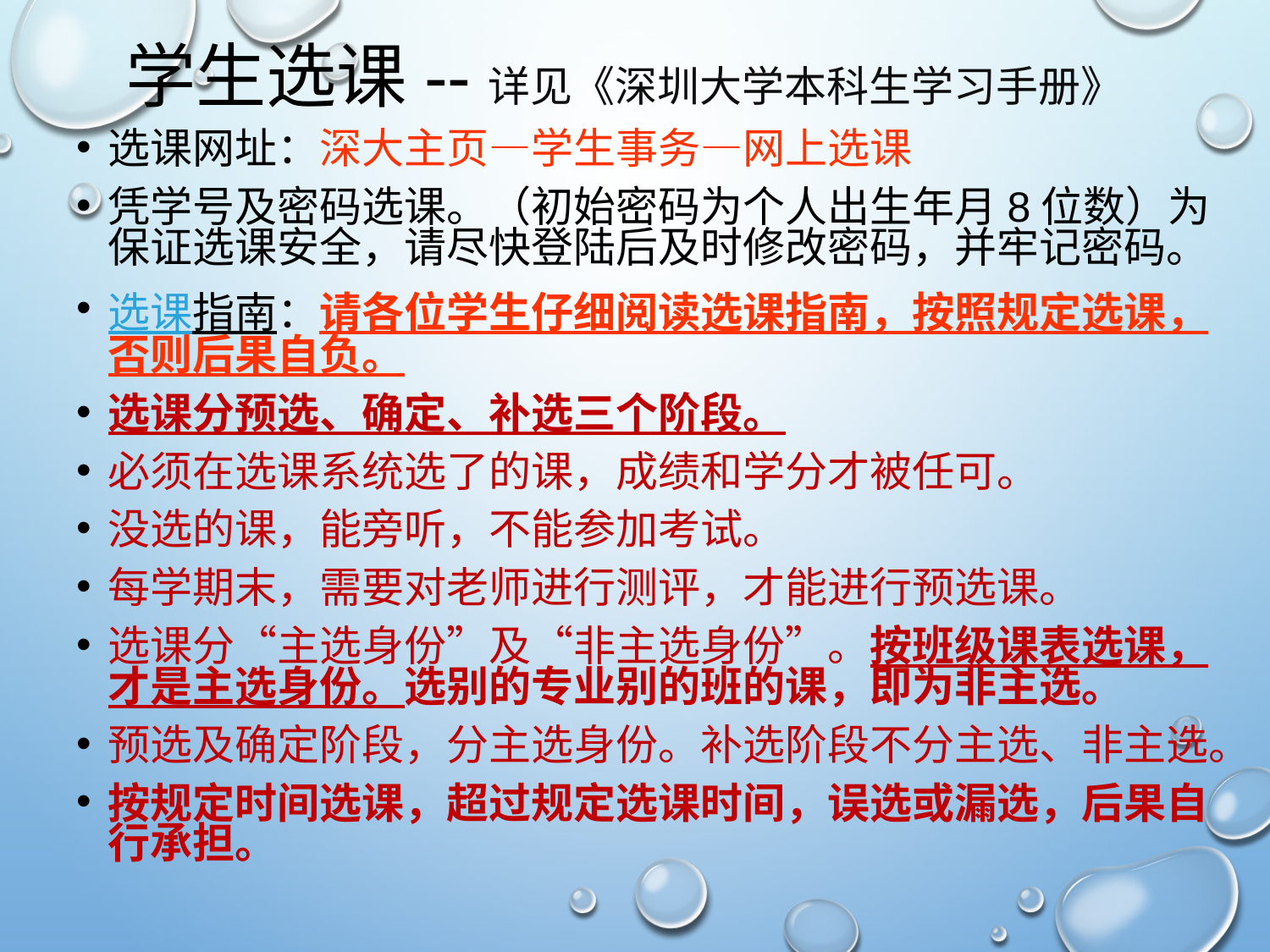

# 学生选课--详见《深圳大学本科生学习手册》
选课网址：深大主页—学生事务—网上选课
凭学号及密码选课。（初始密码为个人出生年月8位数）为保证选课安全，请尽快登陆后及时修改密码，并牢记密码。
选课指南：请各位学生仔细阅读选课指南，按照规定选课，否则后果自负。
选课分预选、确定、补选三个阶段。
必须在选课系统选了的课，成绩和学分才被任可。
没选的课，能旁听，不能参加考试。
每学期末，需要对老师进行测评，才能进行预选课。
选课分“主选身份”及“非主选身份”。按班级课表选课，才是主选身份。选别的专业别的班的课，即为非主选。
预选及确定阶段，分主选身份。补选阶段不分主选、非主选。
按规定时间选课，超过规定选课时间，误选或漏选，后果自行承担。